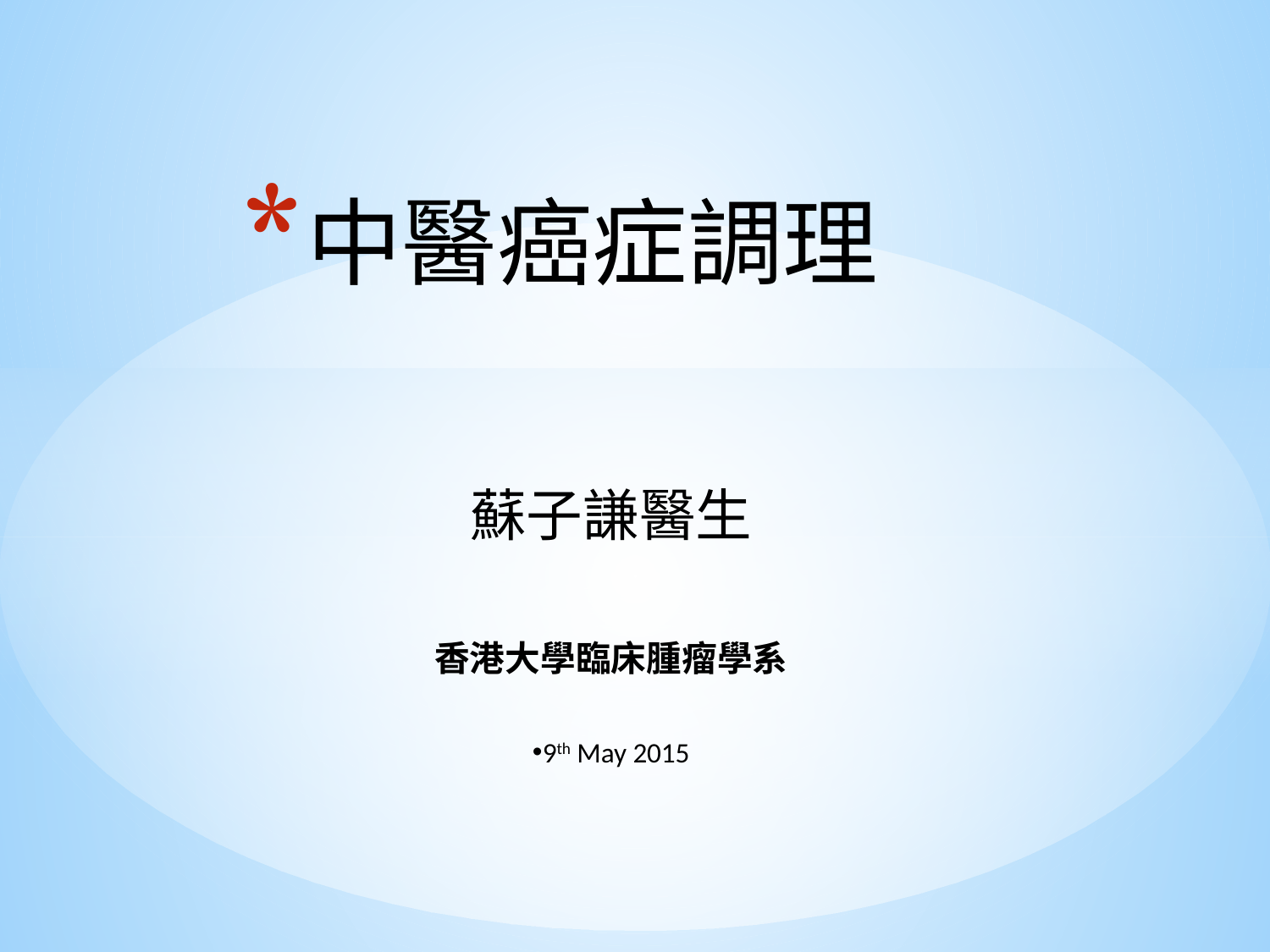

# 中醫癌症調理
蘇子謙醫生

香港大學臨床腫瘤學系

9th May 2015